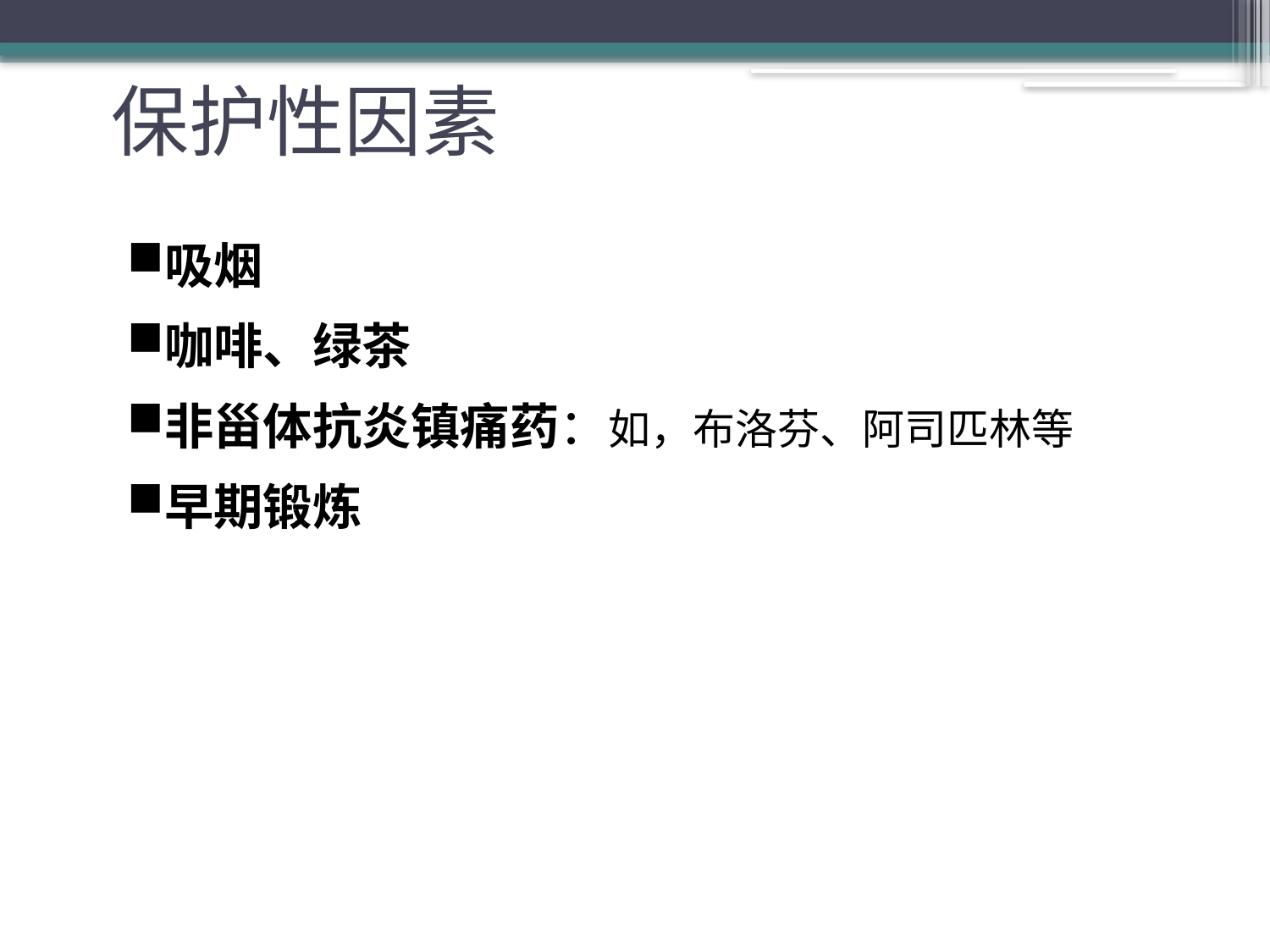

# 保护性因素
吸烟
咖啡、绿茶
非甾体抗炎镇痛药：如，布洛芬、阿司匹林等
早期锻炼